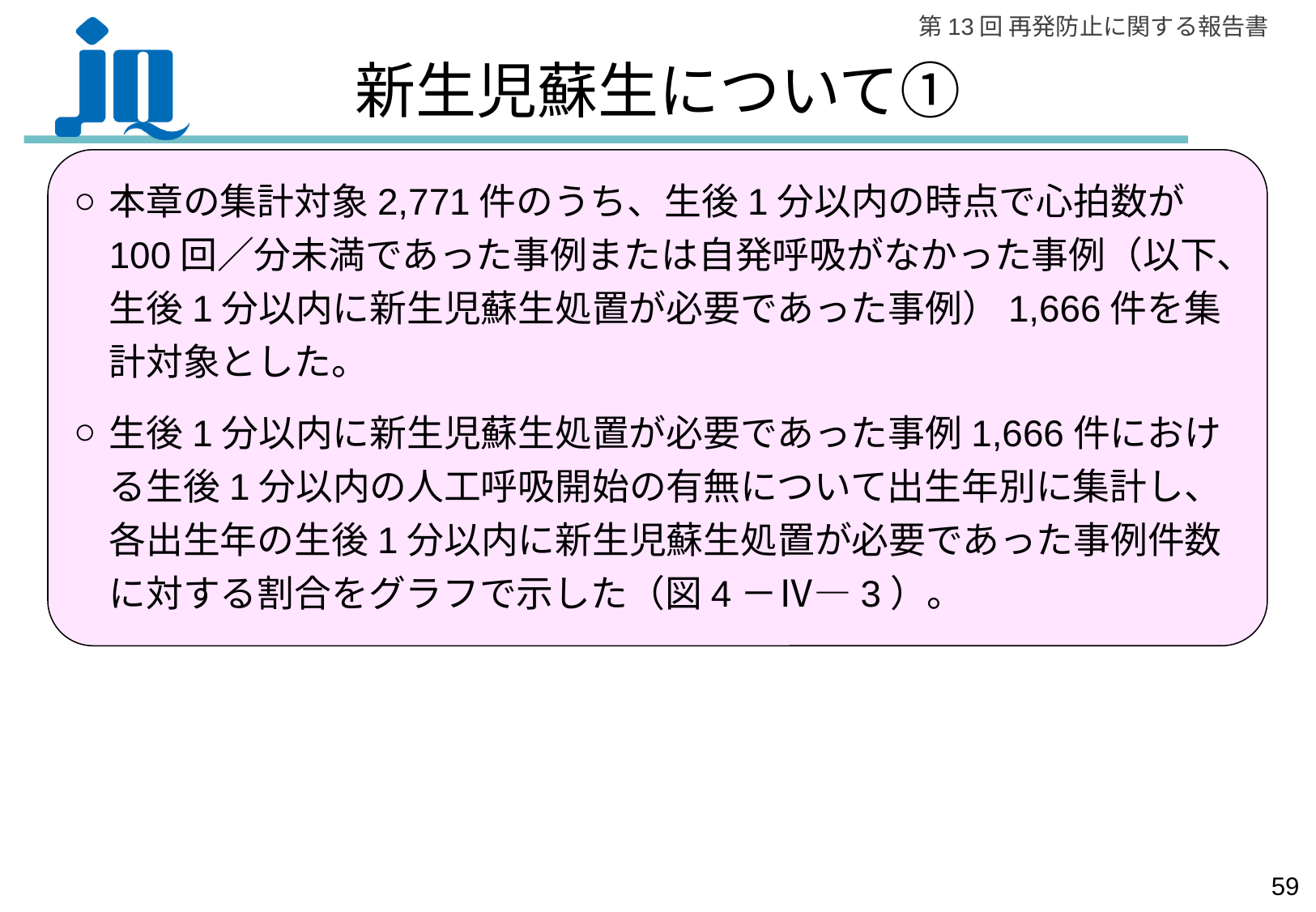

# 新生児蘇生について①
本章の集計対象2,771件のうち、生後1分以内の時点で心拍数が100回／分未満であった事例または自発呼吸がなかった事例（以下、生後1分以内に新生児蘇生処置が必要であった事例）1,666件を集計対象とした。
生後1分以内に新生児蘇生処置が必要であった事例1,666件における生後1分以内の人工呼吸開始の有無について出生年別に集計し、各出生年の生後1分以内に新生児蘇生処置が必要であった事例件数に対する割合をグラフで示した（図4－Ⅳ―3）。
59